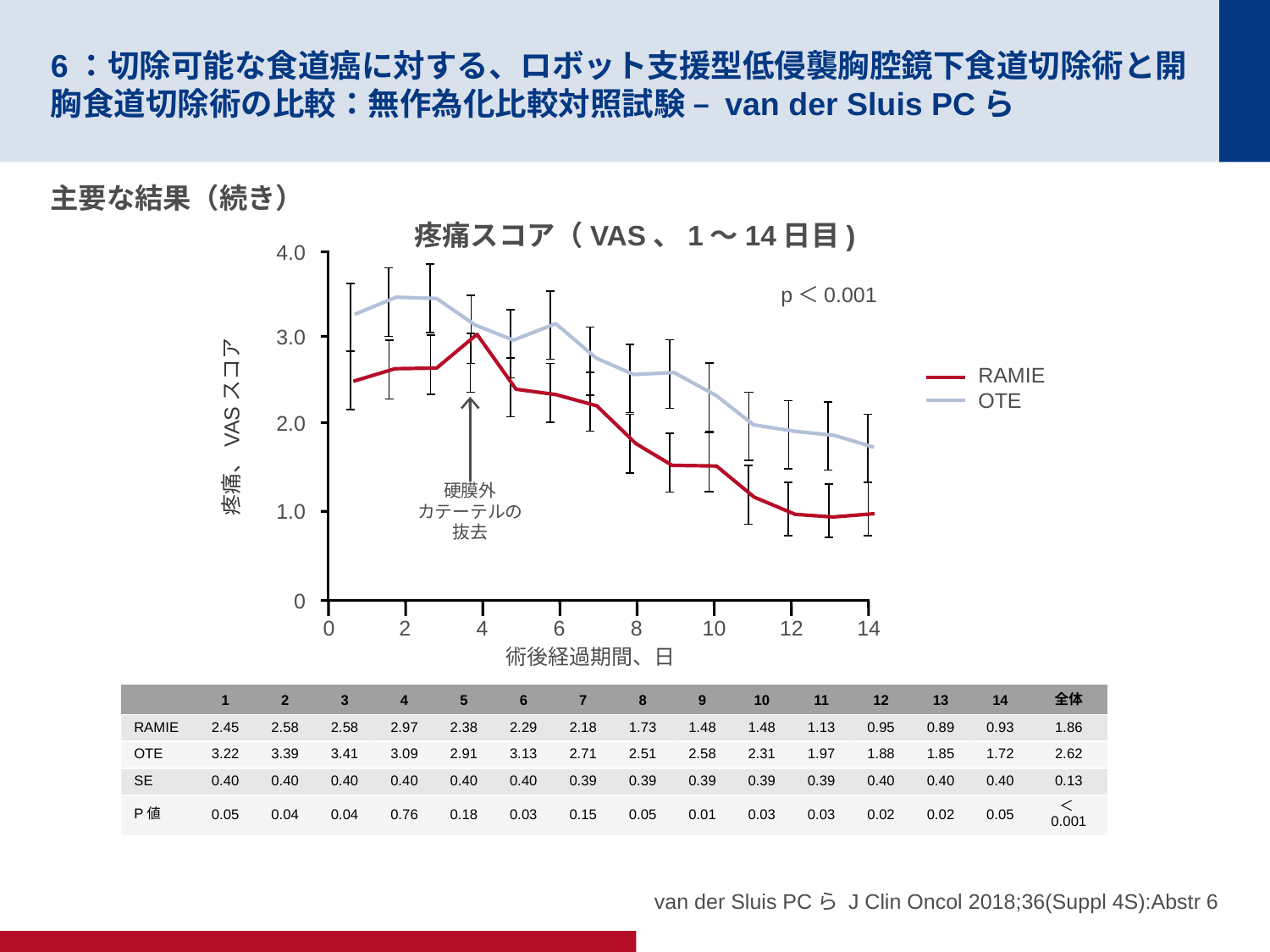

# 6：切除可能な食道癌に対する、ロボット支援型低侵襲胸腔鏡下食道切除術と開胸食道切除術の比較：無作為化比較対照試験 – van der Sluis PCら
主要な結果（続き）

疼痛スコア（VAS、1～14日目)
4.0

3.0
2.0
疼痛、VASスコア
1.0
0
0
2
4
6
8
10
12
14
術後経過期間、日
p＜0.001

RAMIE
OTE
硬膜外
カテーテルの
抜去
|  | 1 | 2 | 3 | 4 | 5 | 6 | 7 | 8 | 9 | 10 | 11 | 12 | 13 | 14 | 全体 |
| --- | --- | --- | --- | --- | --- | --- | --- | --- | --- | --- | --- | --- | --- | --- | --- |
| RAMIE | 2.45 | 2.58 | 2.58 | 2.97 | 2.38 | 2.29 | 2.18 | 1.73 | 1.48 | 1.48 | 1.13 | 0.95 | 0.89 | 0.93 | 1.86 |
| OTE | 3.22 | 3.39 | 3.41 | 3.09 | 2.91 | 3.13 | 2.71 | 2.51 | 2.58 | 2.31 | 1.97 | 1.88 | 1.85 | 1.72 | 2.62 |
| SE | 0.40 | 0.40 | 0.40 | 0.40 | 0.40 | 0.40 | 0.39 | 0.39 | 0.39 | 0.39 | 0.39 | 0.40 | 0.40 | 0.40 | 0.13 |
| P値 | 0.05 | 0.04 | 0.04 | 0.76 | 0.18 | 0.03 | 0.15 | 0.05 | 0.01 | 0.03 | 0.03 | 0.02 | 0.02 | 0.05 | ＜0.001 |
van der Sluis PCら J Clin Oncol 2018;36(Suppl 4S):Abstr 6